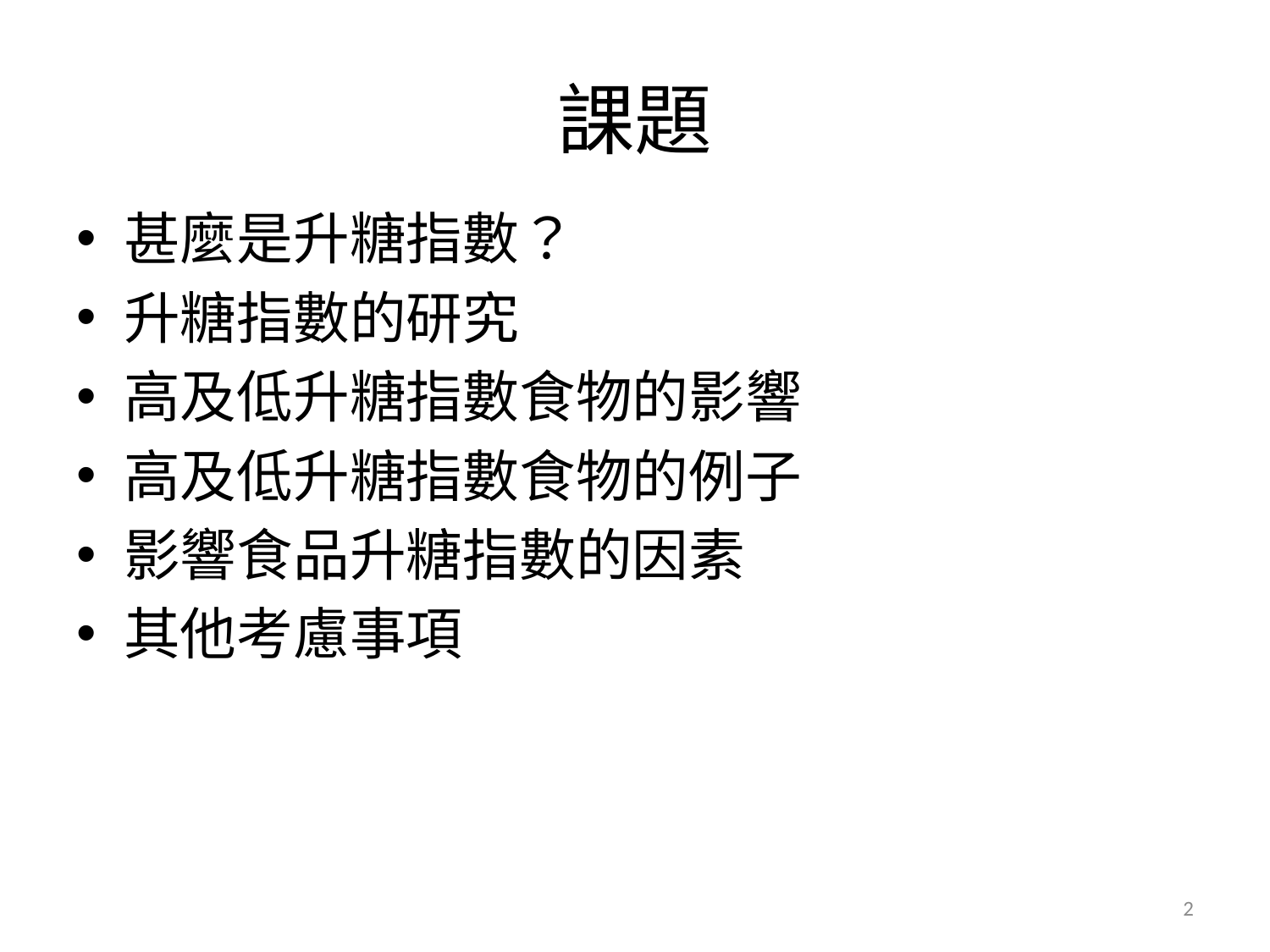

# 課題
甚麼是升糖指數？
升糖指數的研究
高及低升糖指數食物的影響
高及低升糖指數食物的例子
影響食品升糖指數的因素
其他考慮事項
2